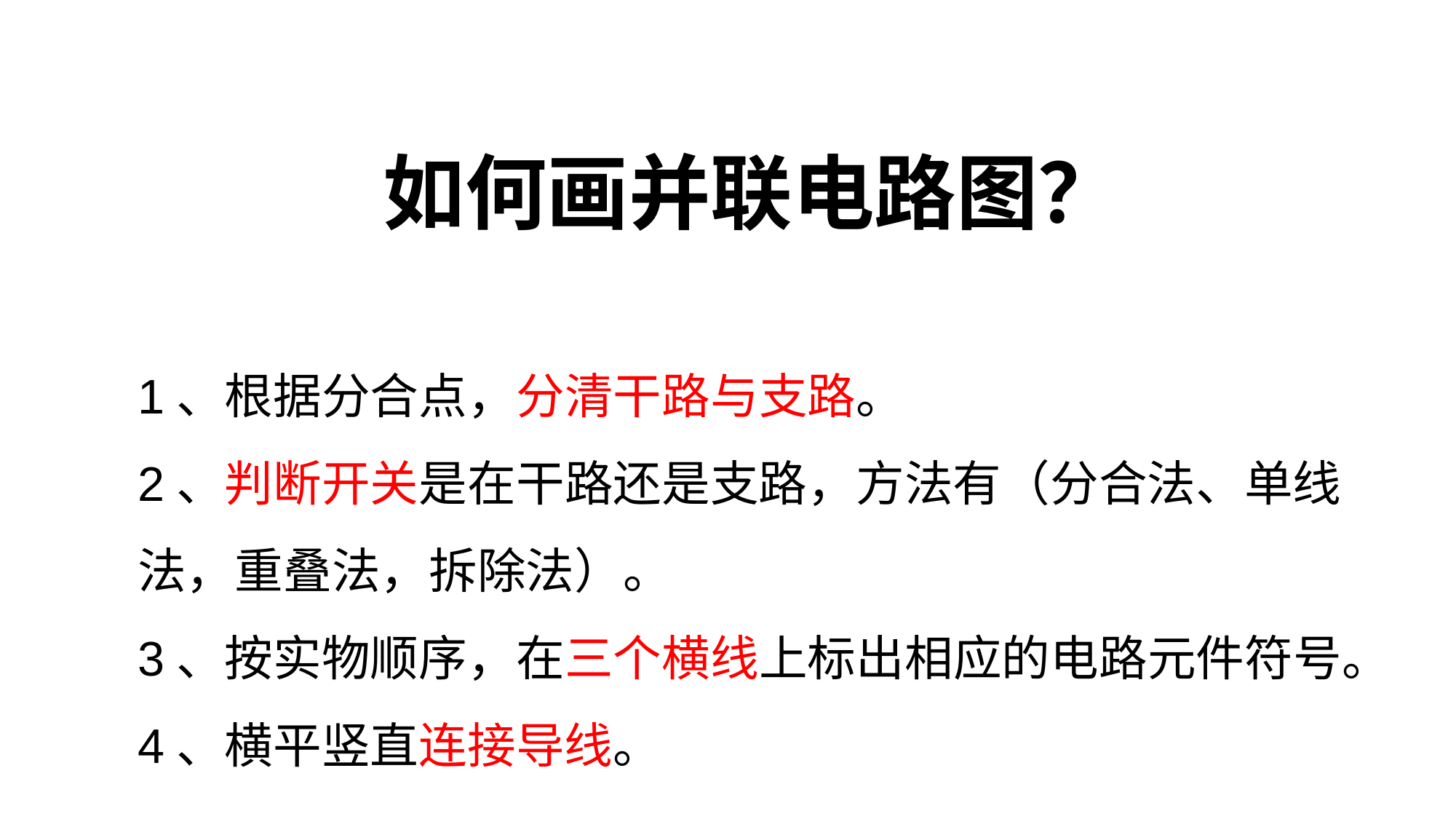

如何画并联电路图？
1、根据分合点，分清干路与支路。
2、判断开关是在干路还是支路，方法有（分合法、单线法，重叠法，拆除法）。
3、按实物顺序，在三个横线上标出相应的电路元件符号。
4、横平竖直连接导线。